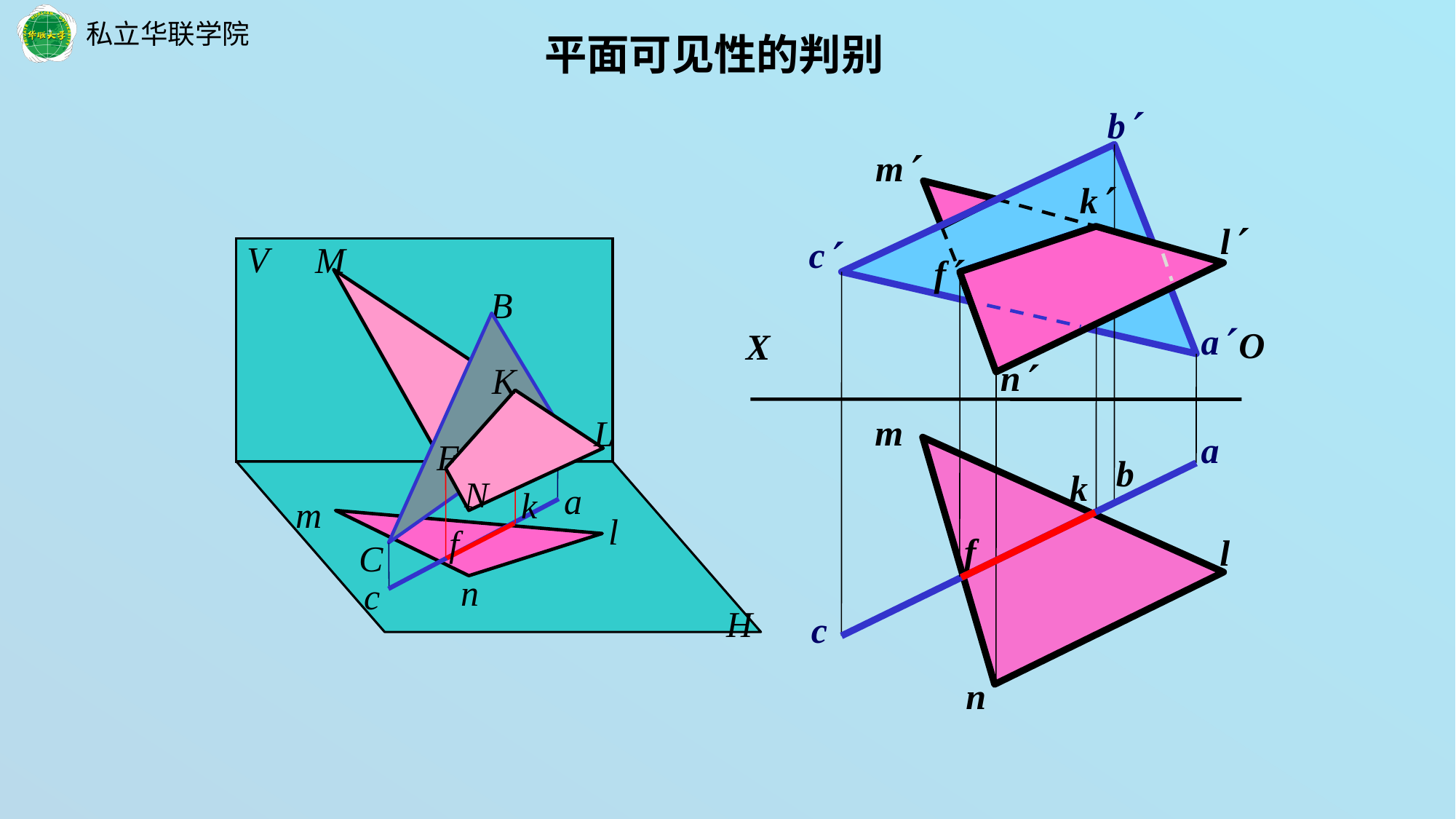

平面可见性的判别
b′
m′

l′
c′

a′
n′

m
a

b
k

f
l
c
n

k′
f′

V
M

B

K

L

F
N

a
k
m

l

f

C

n
c

H
O
X